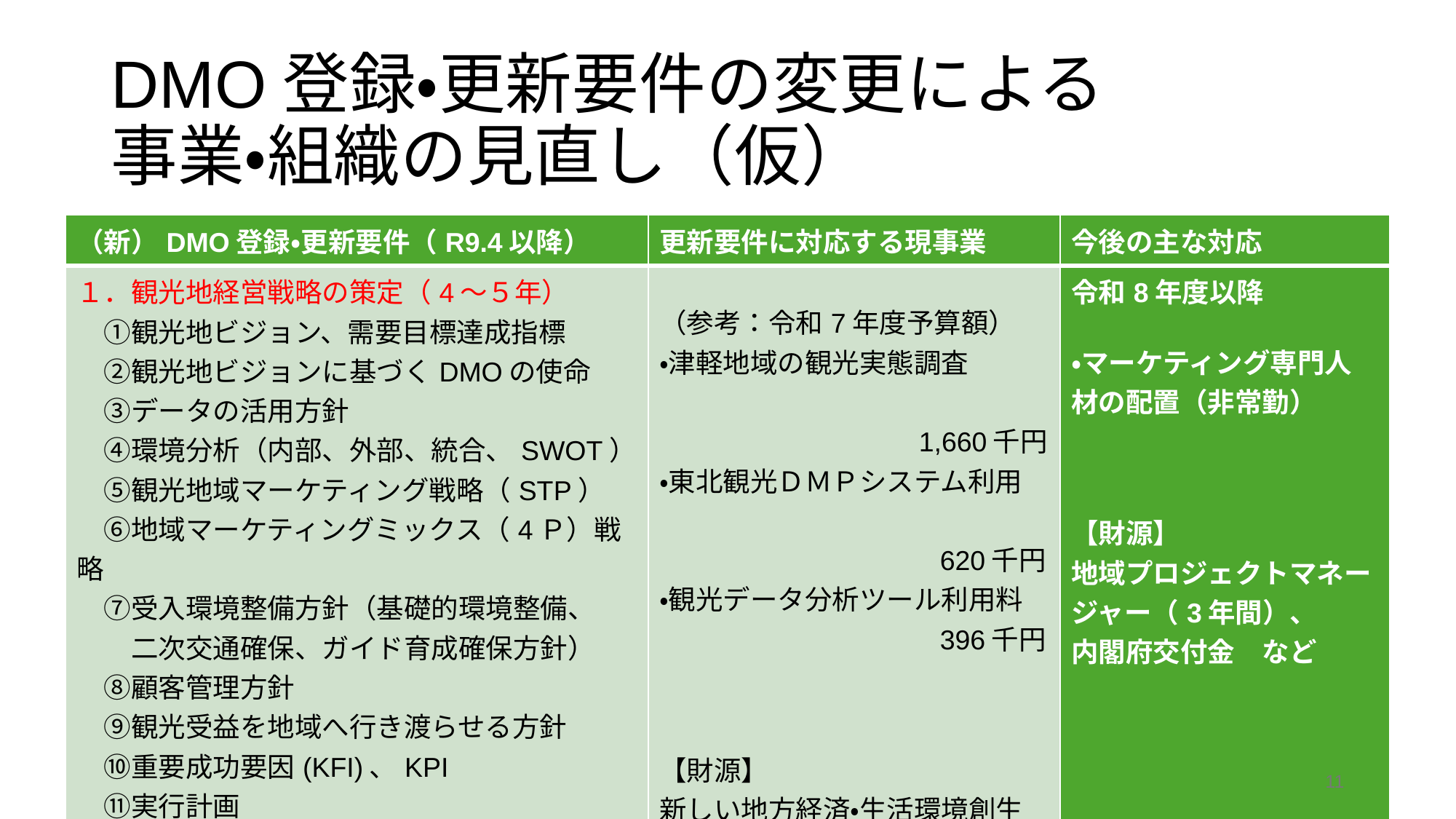

# DMO登録・更新要件の変更による 事業・組織の見直し（仮）
| （新）DMO登録・更新要件（R9.4以降） | 更新要件に対応する現事業 | 今後の主な対応 |
| --- | --- | --- |
| １．観光地経営戦略の策定（4～５年） 　①観光地ビジョン、需要目標達成指標 　②観光地ビジョンに基づくDMOの使命 　③データの活用方針 　④環境分析（内部、外部、統合、SWOT） 　⑤観光地域マーケティング戦略（STP） 　⑥地域マーケティングミックス（4Ｐ）戦略 　⑦受入環境整備方針（基礎的環境整備、 　　二次交通確保、ガイド育成確保方針） 　⑧顧客管理方針 　⑨観光受益を地域へ行き渡らせる方針 　⑩重要成功要因(KFI)、KPI 　⑪実行計画 　⑫効果検証体制とその方法 　⑬戦略を踏まえた成果の分析評価、見直し | （参考：令和7年度予算額） ・津軽地域の観光実態調査　　　　 　　　　　　　　　 1,660千円 ・東北観光ＤＭＰシステム利用　 　　　　　　　　　　620千円 ・観光データ分析ツール利用料 　　　　　　　　　　396千円 【財源】 新しい地方経済・生活環境創生交付金（令和8年度まで） | 令和8年度以降 ・マーケティング専門人材の配置（非常勤） 【財源】 地域プロジェクトマネージャー（3年間）、 内閣府交付金　など |
11